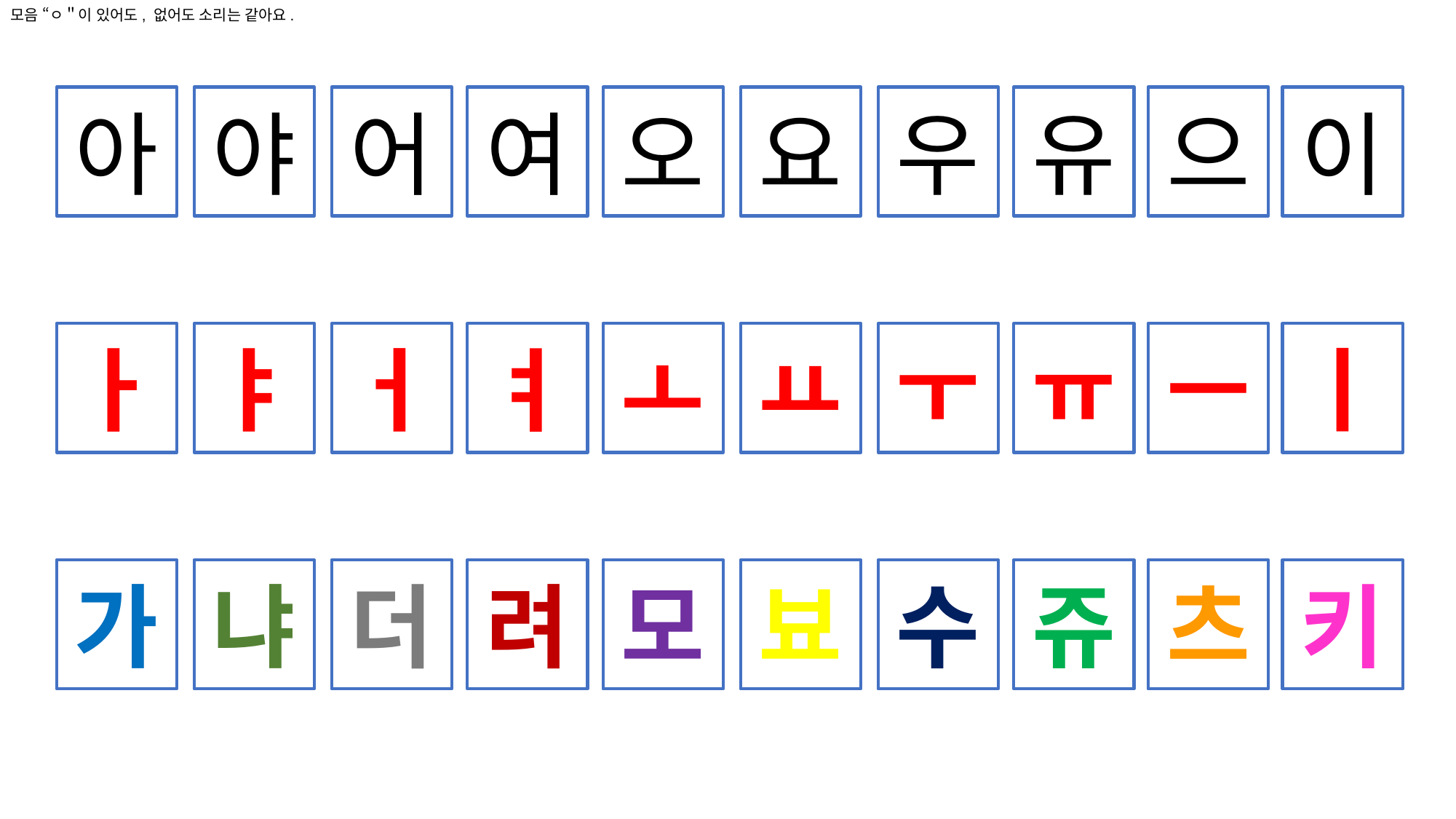

모음 “ㅇ＂이 있어도, 없어도 소리는 같아요.
아
야
어
여
오
요
우
유
으
이
ㅏ
ㅑ
ㅓ
ㅕ
ㅗ
ㅛ
ㅜ
ㅠ
ㅡ
ㅣ
가
냐
더
려
모
뵤
수
쥬
츠
키